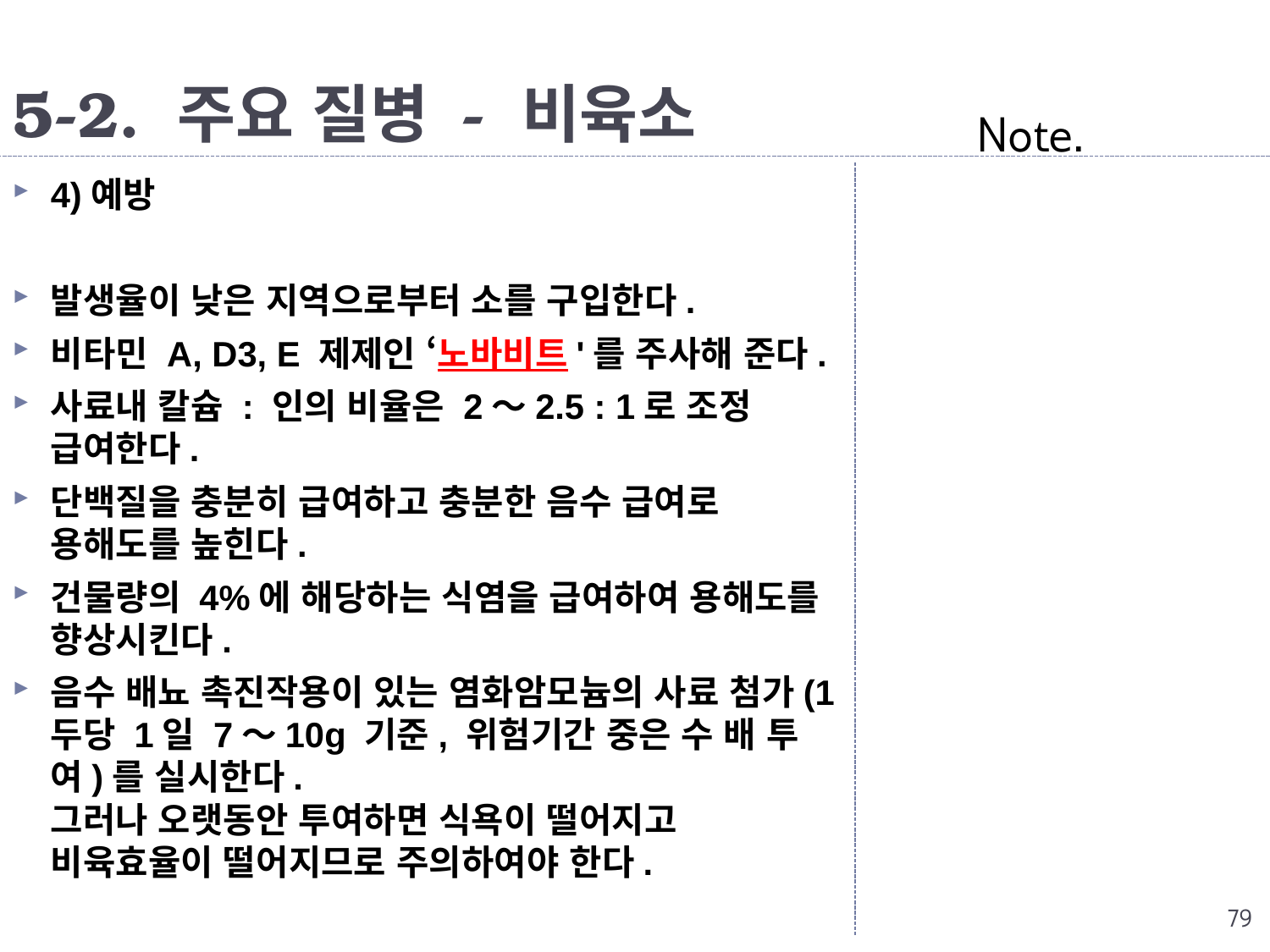

# 5-2. 주요 질병 - 비육소
Note.

4)예방

발생율이 낮은 지역으로부터 소를 구입한다.
비타민 A, D3, E 제제인 ‘노바비트'를 주사해 준다.
사료내 칼슘 : 인의 비율은 2〜2.5 : 1로 조정 급여한다.
단백질을 충분히 급여하고 충분한 음수 급여로 용해도를 높힌다.
건물량의 4%에 해당하는 식염을 급여하여 용해도를 향상시킨다.
음수 배뇨 촉진작용이 있는 염화암모늄의 사료 첨가(1두당 1일 7〜10g 기준, 위험기간 중은 수 배 투여)를 실시한다.
그러나 오랫동안 투여하면 식욕이 떨어지고 비육효율이 떨어지므로 주의하여야 한다.
79